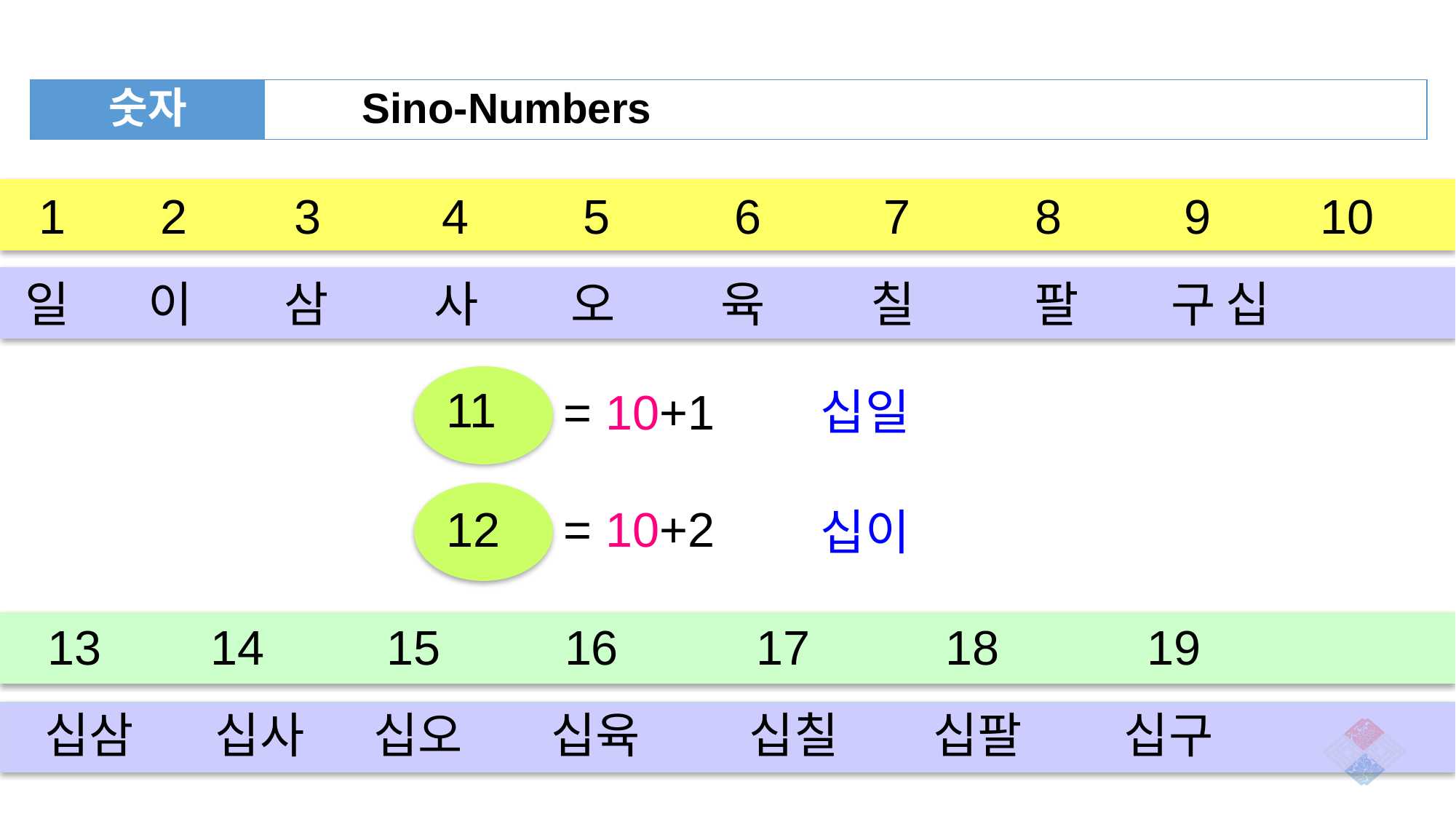

| 숫자 | Sino-Numbers |
| --- | --- |

1       2        3         4	        5	   6	      7		 8	    9	      10

일	 이	   삼	      사	오	   육	      칠	  팔	    구	십

11
= 10+1
십일

12
= 10+2
십이
13	    14	         15	      16	    17	          18           19

  십삼      십사 	   십오 	십육        십칠 	    십팔 	  십구